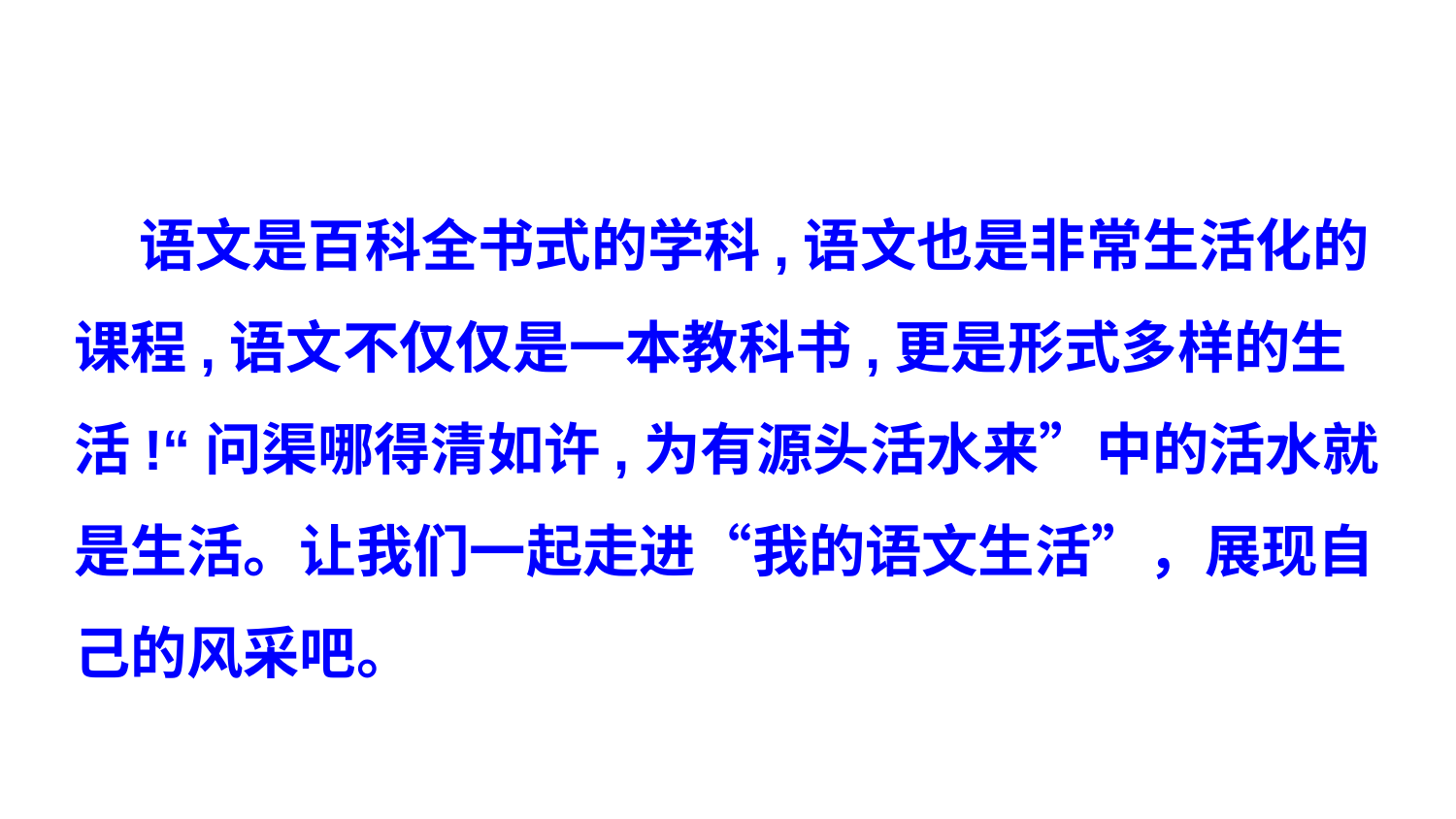

语文是百科全书式的学科,语文也是非常生活化的课程,语文不仅仅是一本教科书,更是形式多样的生活!“问渠哪得清如许,为有源头活水来”中的活水就是生活。让我们一起走进“我的语文生活”，展现自己的风采吧。